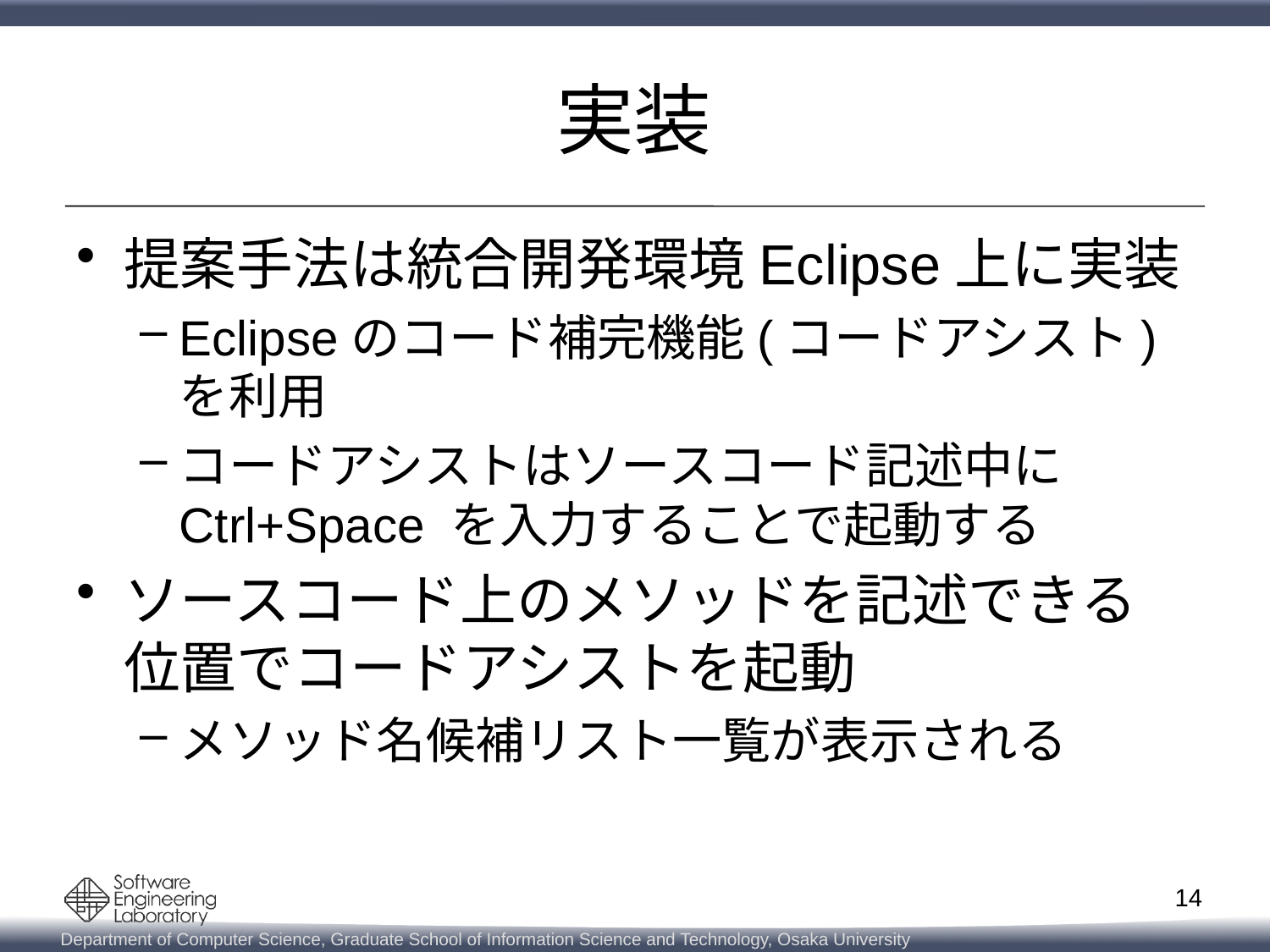

# 実装
提案手法は統合開発環境Eclipse上に実装
Eclipseのコード補完機能(コードアシスト)を利用
コードアシストはソースコード記述中に Ctrl+Space を入力することで起動する
ソースコード上のメソッドを記述できる位置でコードアシストを起動
メソッド名候補リスト一覧が表示される
14